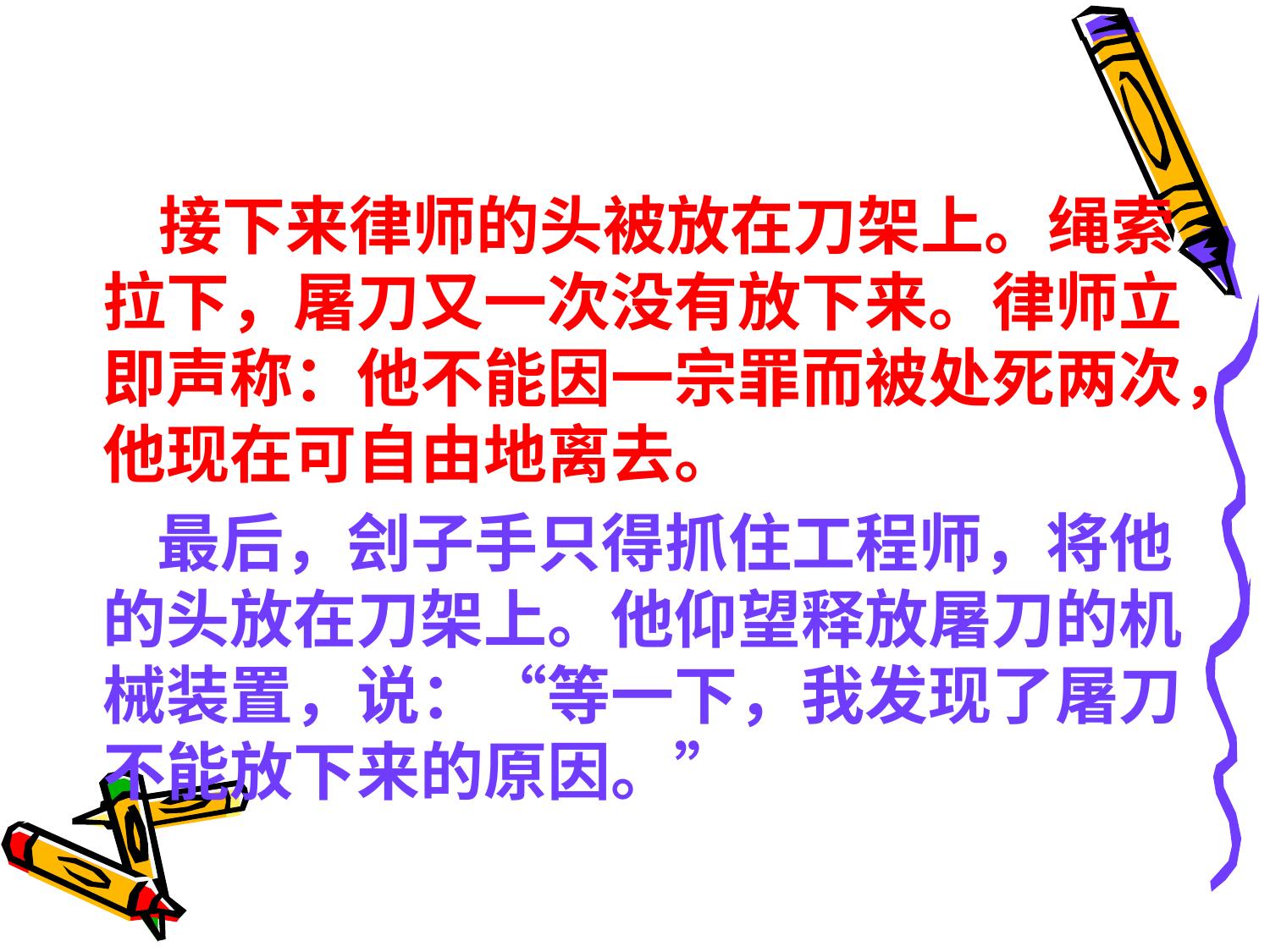

#
       接下来律师的头被放在刀架上。绳索拉下，屠刀又一次没有放下来。律师立即声称：他不能因一宗罪而被处死两次，他现在可自由地离去。
      最后，刽子手只得抓住工程师，将他的头放在刀架上。他仰望释放屠刀的机械装置，说：“等一下，我发现了屠刀不能放下来的原因。”